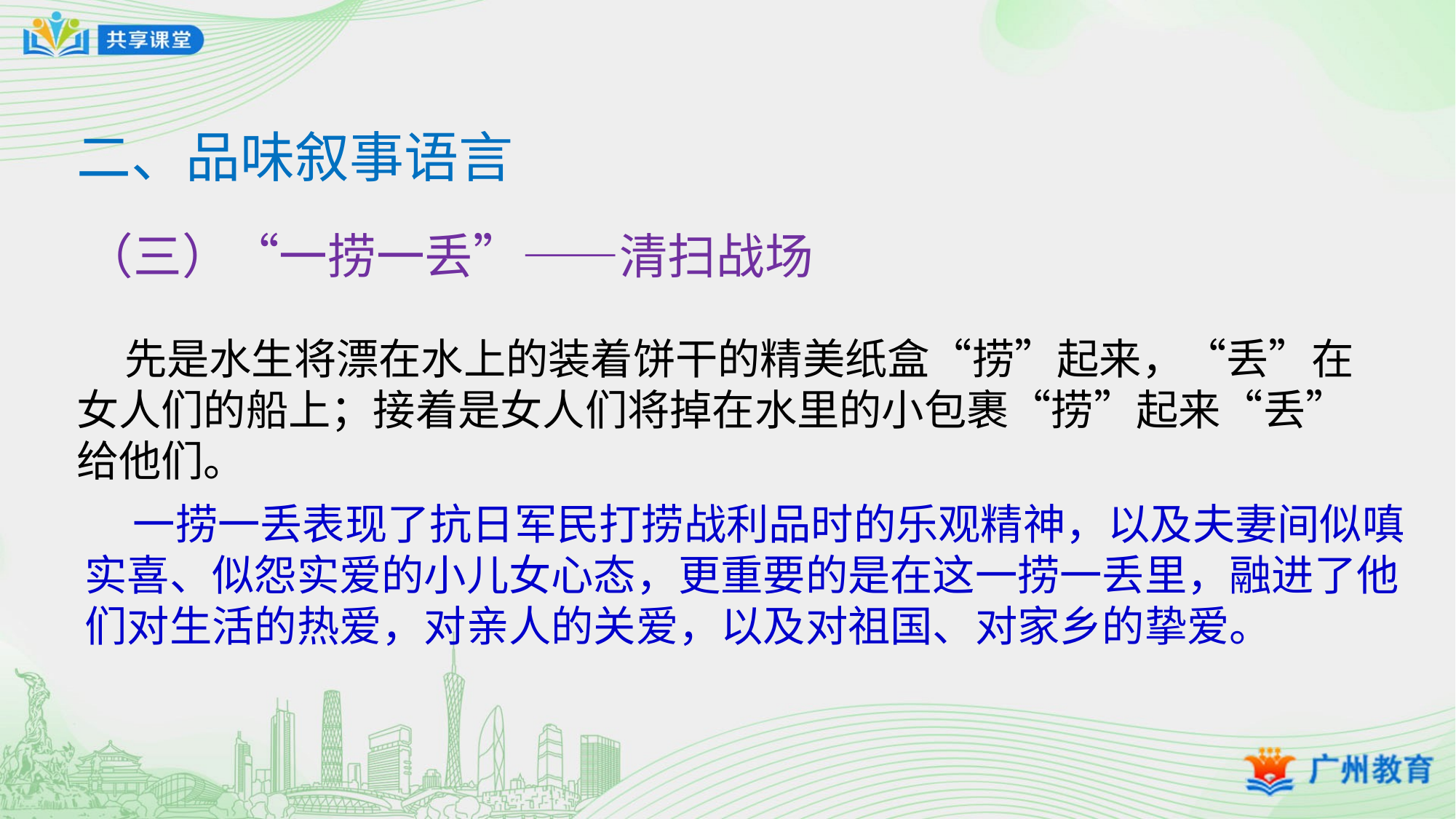

二、品味叙事语言
（三）“一捞一丢”——清扫战场
    先是水生将漂在水上的装着饼干的精美纸盒“捞”起来，“丢”在女人们的船上；接着是女人们将掉在水里的小包裹“捞”起来“丢”给他们。
    一捞一丢表现了抗日军民打捞战利品时的乐观精神，以及夫妻间似嗔实喜、似怨实爱的小儿女心态，更重要的是在这一捞一丢里，融进了他们对生活的热爱，对亲人的关爱，以及对祖国、对家乡的挚爱。